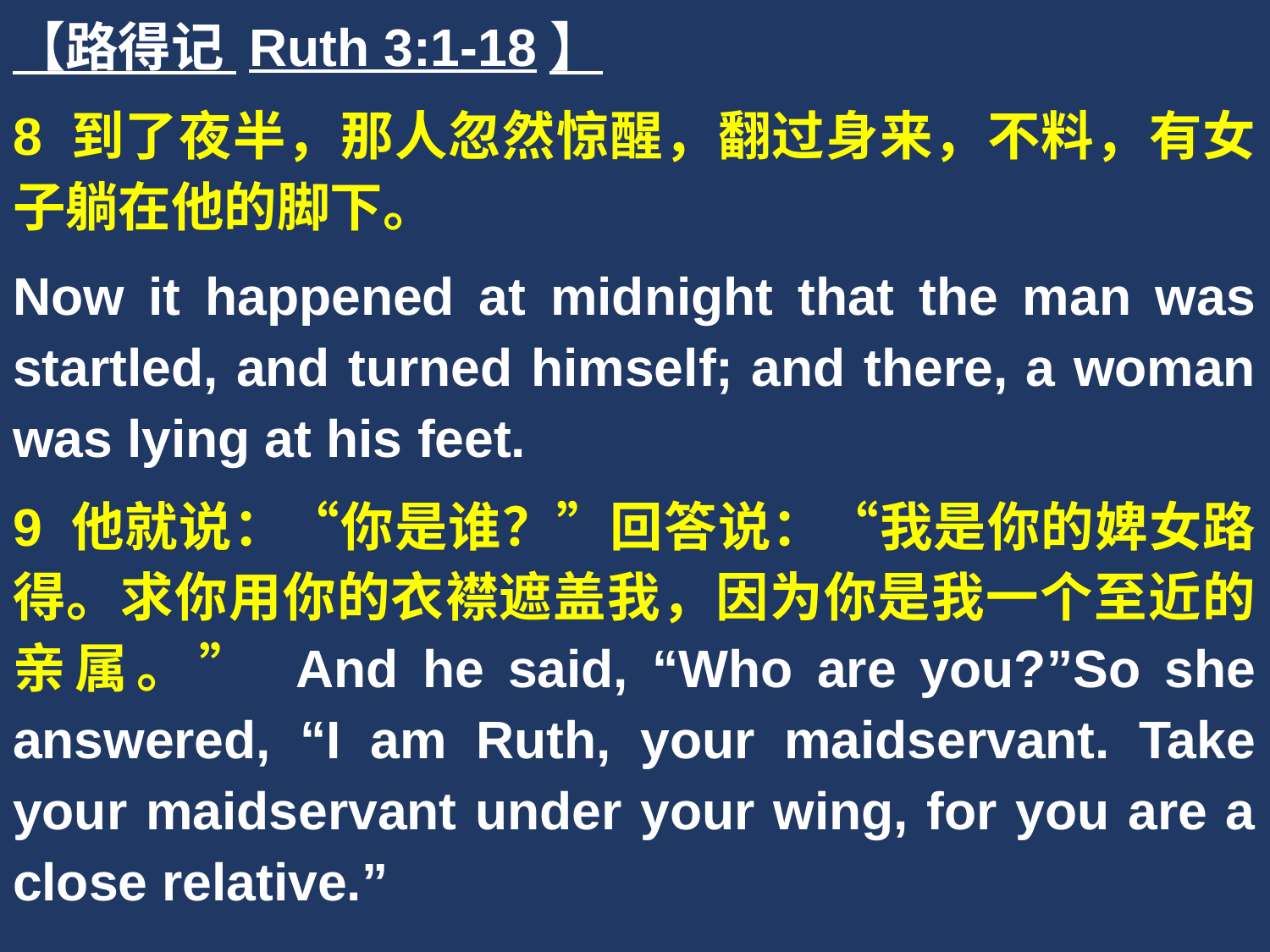

【路得记 Ruth 3:1-18】
8 到了夜半，那人忽然惊醒，翻过身来，不料，有女子躺在他的脚下。
Now it happened at midnight that the man was startled, and turned himself; and there, a woman was lying at his feet.
9 他就说：“你是谁？”回答说：“我是你的婢女路得。求你用你的衣襟遮盖我，因为你是我一个至近的亲属。” And he said, “Who are you?”So she answered, “I am Ruth, your maidservant. Take your maidservant under your wing, for you are a close relative.”